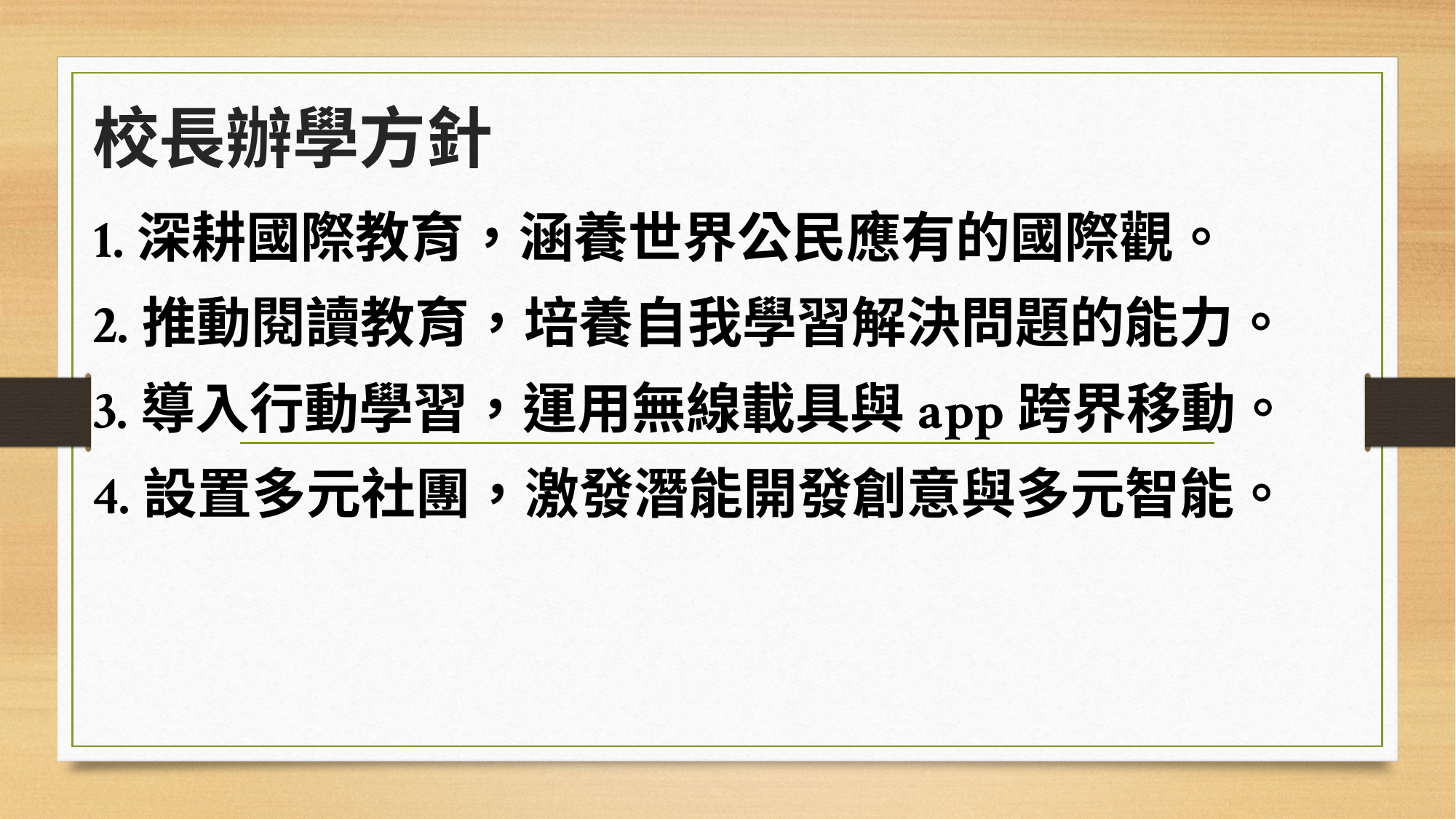

# 校長辦學方針
1.深耕國際教育，涵養世界公民應有的國際觀。
2.推動閱讀教育，培養自我學習解決問題的能力。
3.導入行動學習，運用無線載具與app跨界移動。
4.設置多元社團，激發潛能開發創意與多元智能。